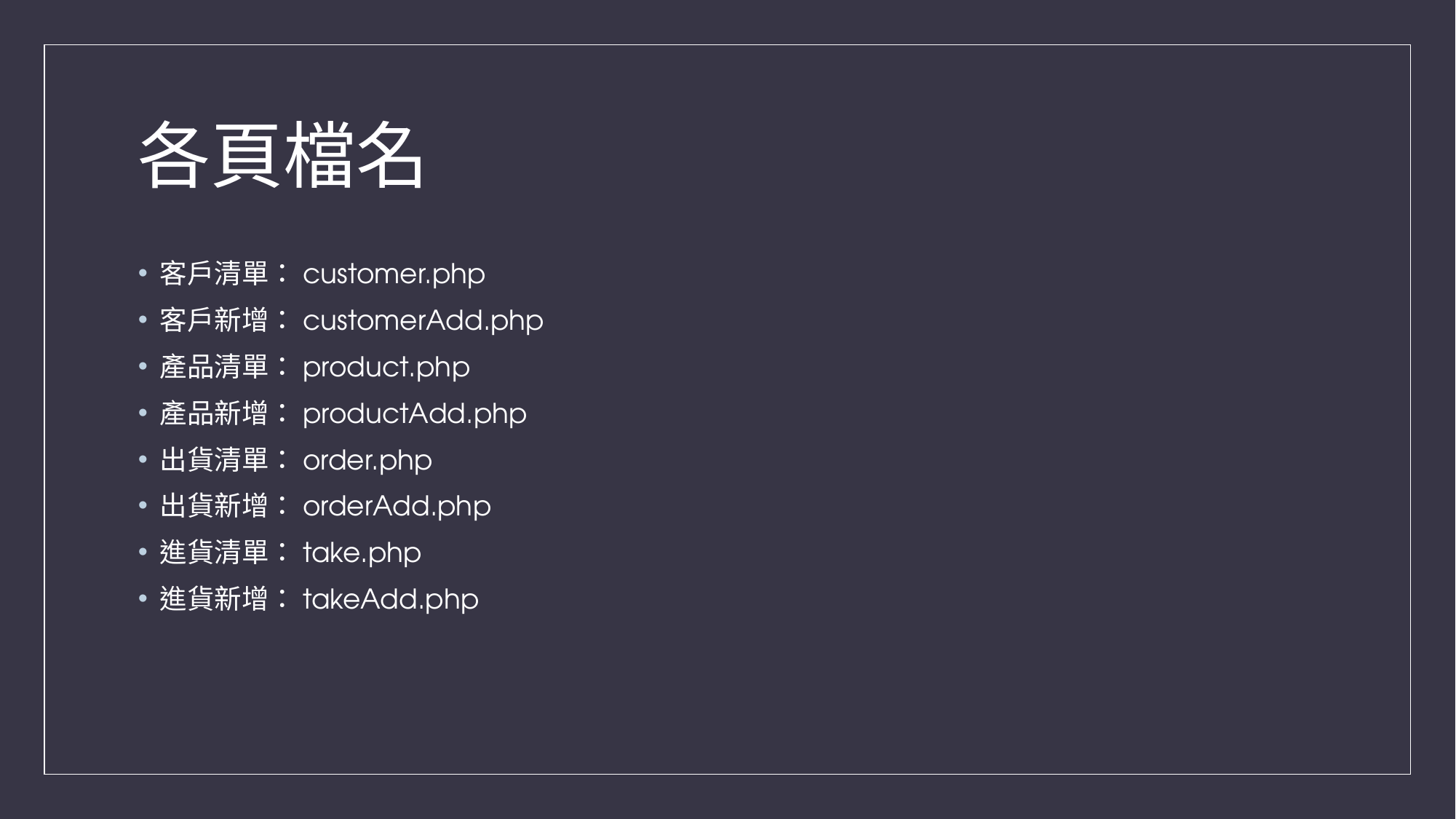

# 各頁檔名
客戶清單：customer.php
客戶新增：customerAdd.php
產品清單：product.php
產品新增：productAdd.php
出貨清單：order.php
出貨新增：orderAdd.php
進貨清單：take.php
進貨新增：takeAdd.php